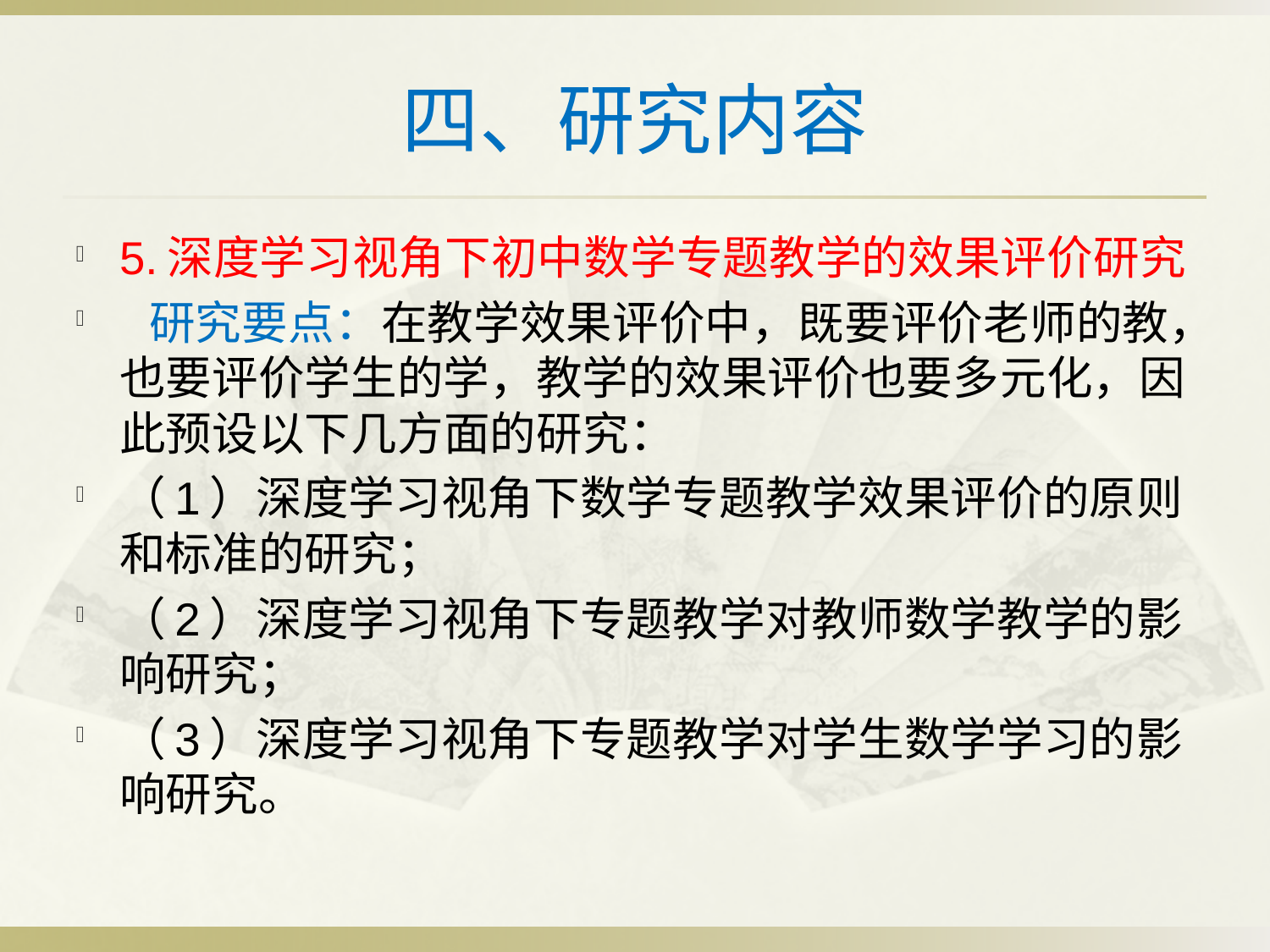

# 四、研究内容
5.深度学习视角下初中数学专题教学的效果评价研究
  研究要点：在教学效果评价中，既要评价老师的教，也要评价学生的学，教学的效果评价也要多元化，因此预设以下几方面的研究：
（1）深度学习视角下数学专题教学效果评价的原则和标准的研究；
（2）深度学习视角下专题教学对教师数学教学的影响研究；
（3）深度学习视角下专题教学对学生数学学习的影响研究。